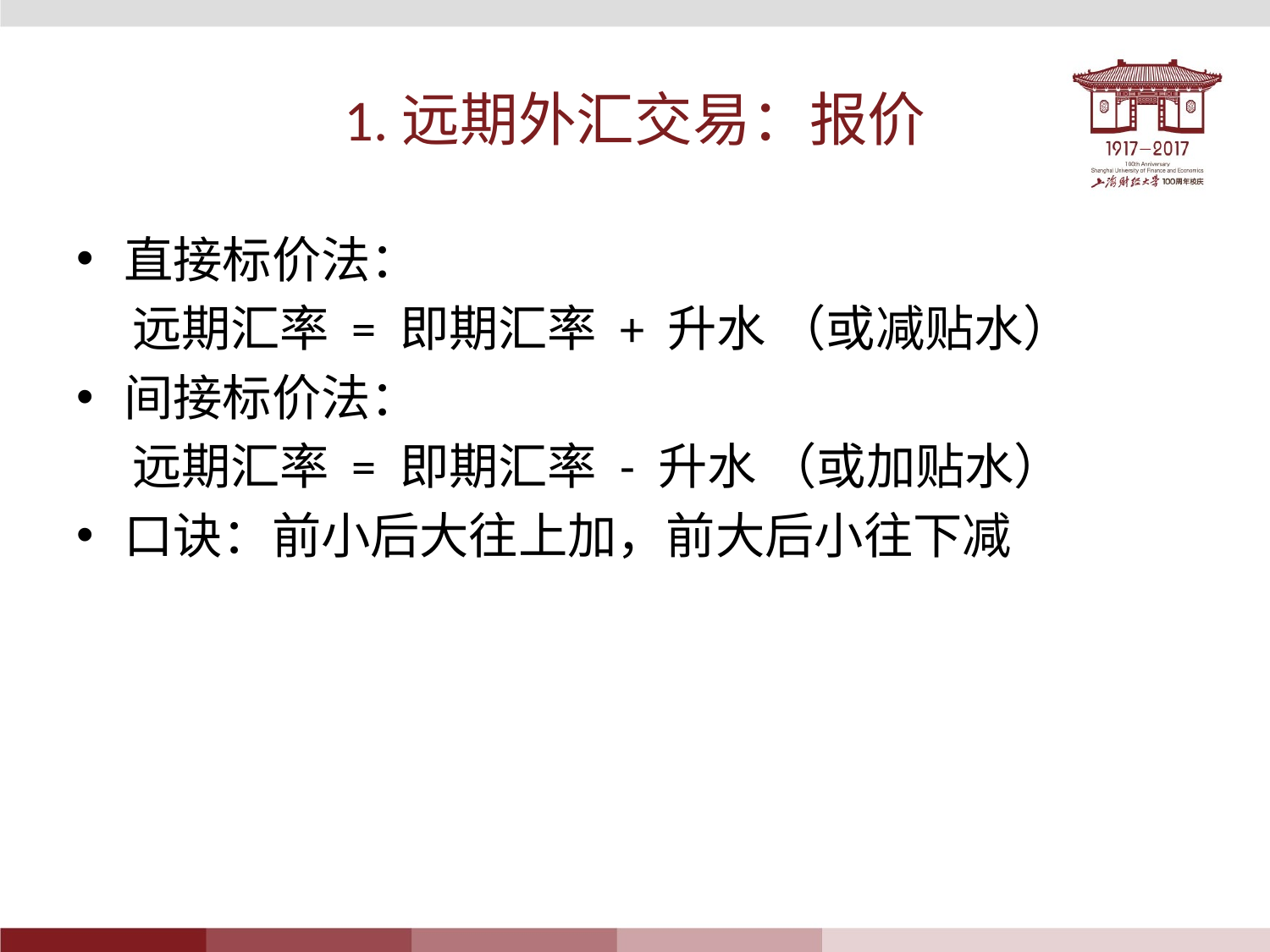

# 1.远期外汇交易：报价
直接标价法：
    远期汇率 = 即期汇率 + 升水 （或减贴水）
间接标价法：
    远期汇率 = 即期汇率 - 升水 （或加贴水）
口诀：前小后大往上加，前大后小往下减